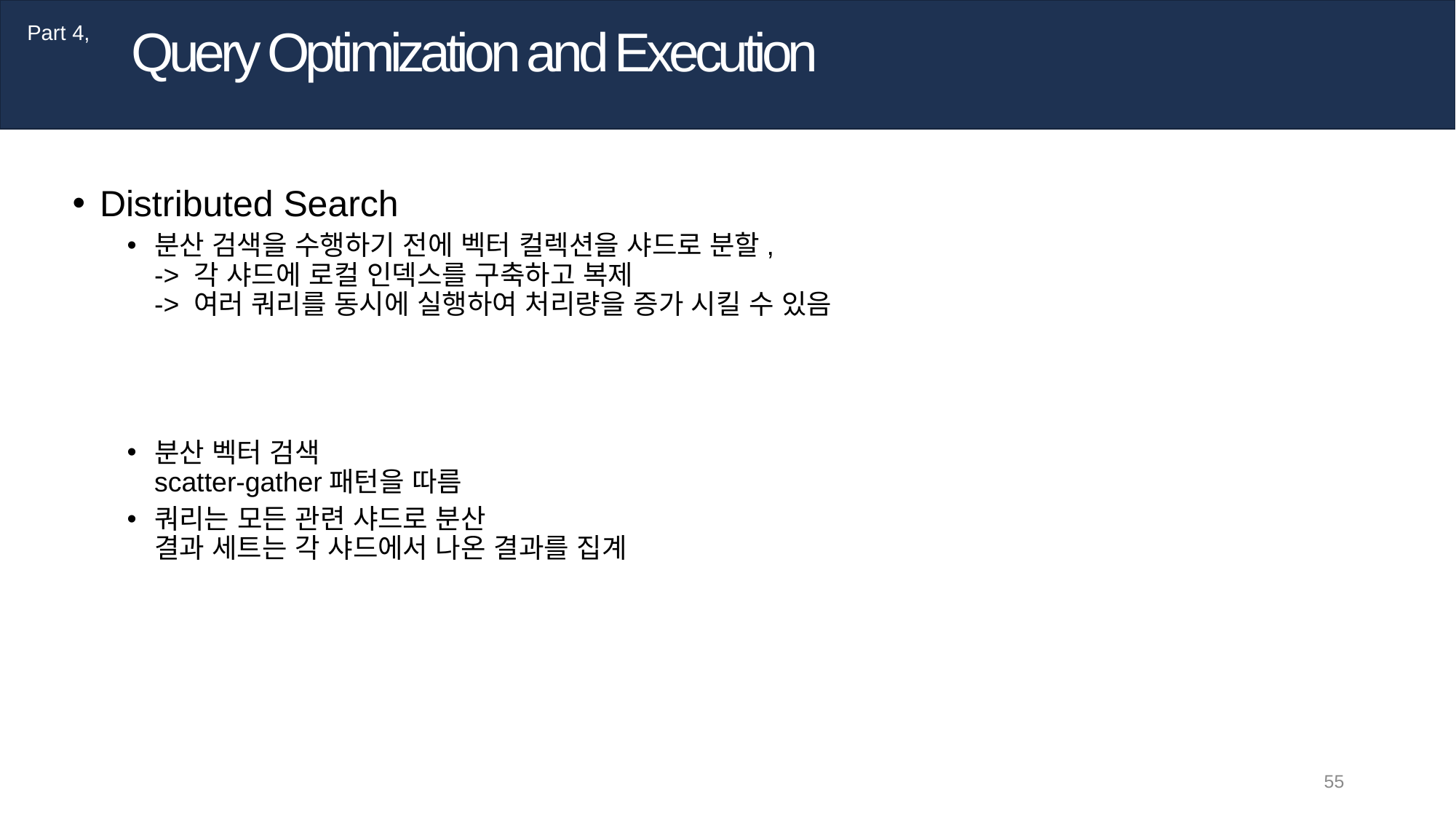

Query Optimization and Execution
Part 4,
Distributed Search
분산 검색을 수행하기 전에 벡터 컬렉션을 샤드로 분할,
-> 각 샤드에 로컬 인덱스를 구축하고 복제
-> 여러 쿼리를 동시에 실행하여 처리량을 증가 시킬 수 있음

분산 벡터 검색
scatter-gather패턴을 따름
쿼리는 모든 관련 샤드로 분산
결과 세트는 각 샤드에서 나온 결과를 집계
55